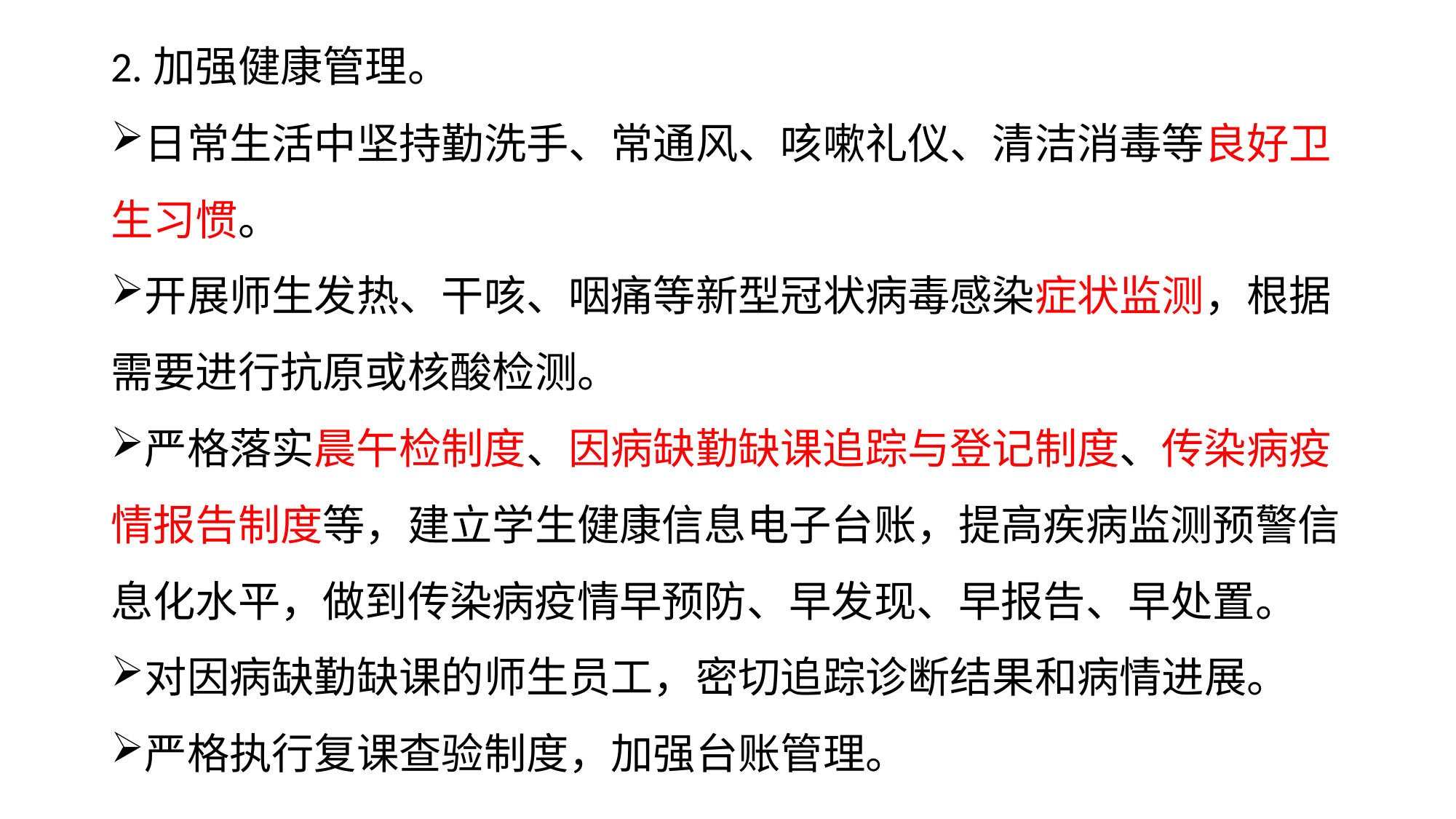

2.加强健康管理。
日常生活中坚持勤洗手、常通风、咳嗽礼仪、清洁消毒等良好卫生习惯。
开展师生发热、干咳、咽痛等新型冠状病毒感染症状监测，根据需要进行抗原或核酸检测。
严格落实晨午检制度、因病缺勤缺课追踪与登记制度、传染病疫情报告制度等，建立学生健康信息电子台账，提高疾病监测预警信息化水平，做到传染病疫情早预防、早发现、早报告、早处置。
对因病缺勤缺课的师生员工，密切追踪诊断结果和病情进展。
严格执行复课查验制度，加强台账管理。